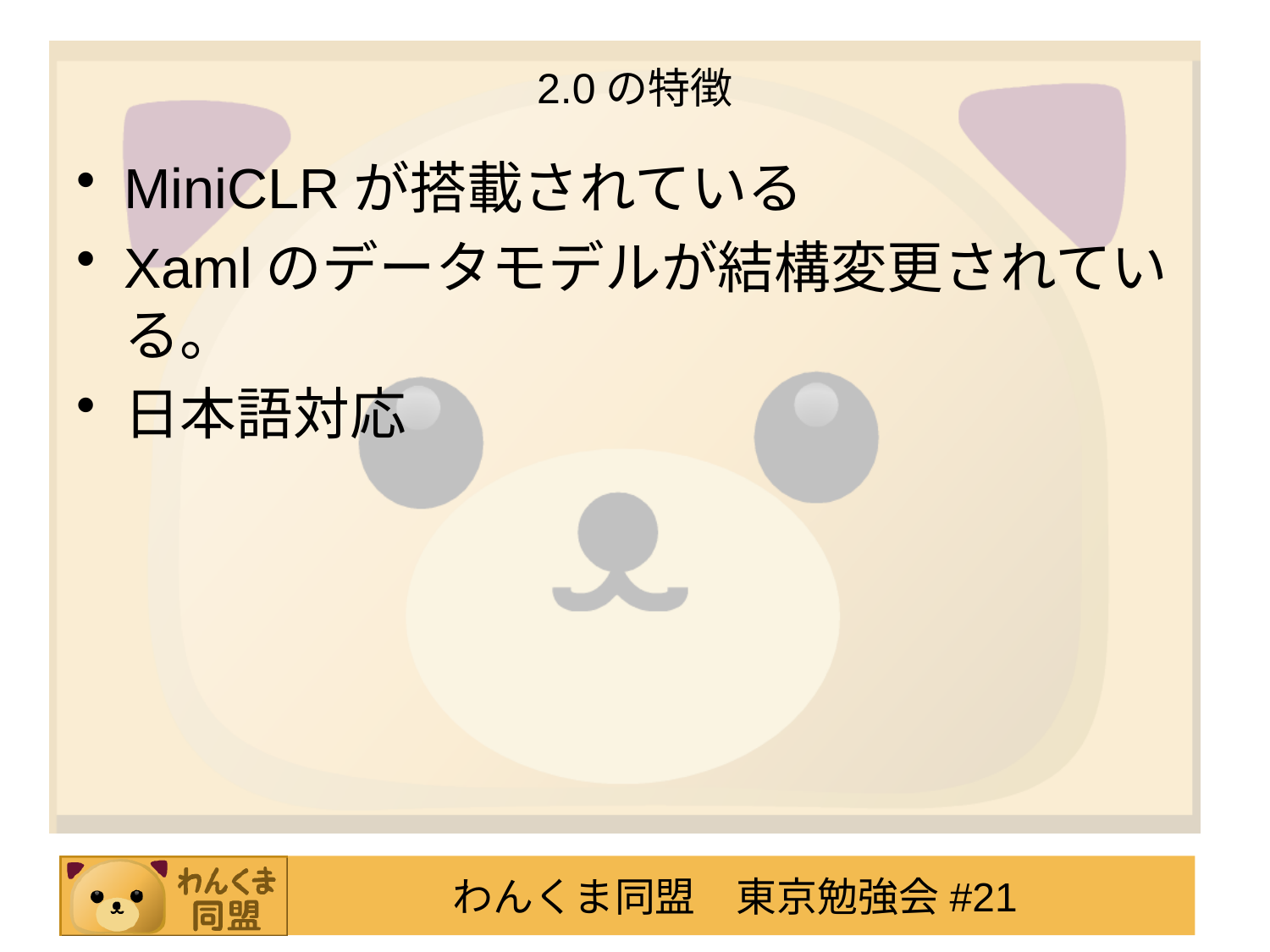

# 2.0の特徴
MiniCLRが搭載されている
Xamlのデータモデルが結構変更されている。
日本語対応